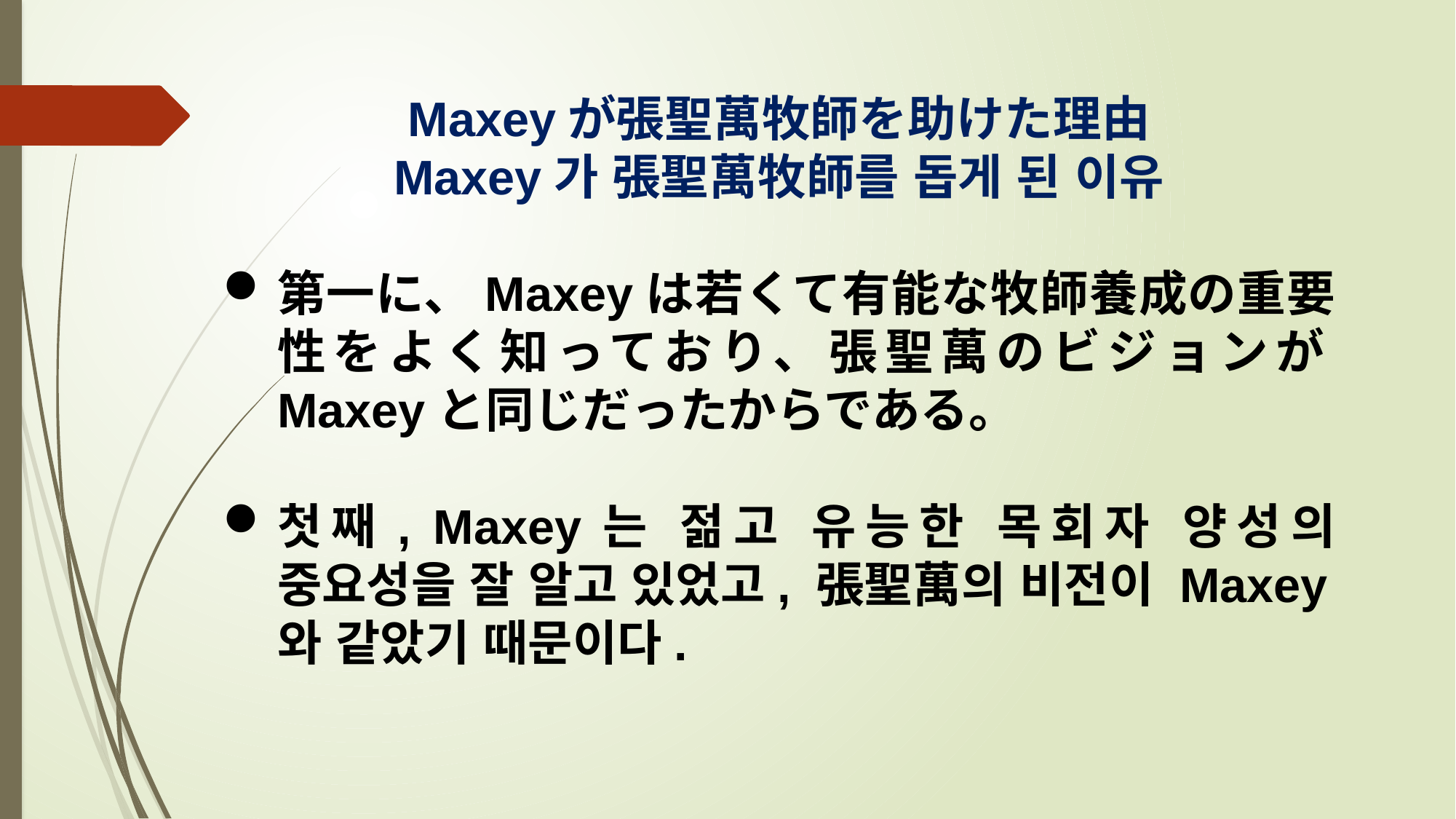

Maxeyが張聖萬牧師を助けた理由
Maxey가 張聖萬牧師를 돕게 된 이유

第一に、Maxeyは若くて有能な牧師養成の重要性をよく知っており、張聖萬のビジョンがMaxeyと同じだったからである。

첫째, Maxey는 젊고 유능한 목회자 양성의 중요성을 잘 알고 있었고, 張聖萬의 비전이 Maxey와 같았기 때문이다.